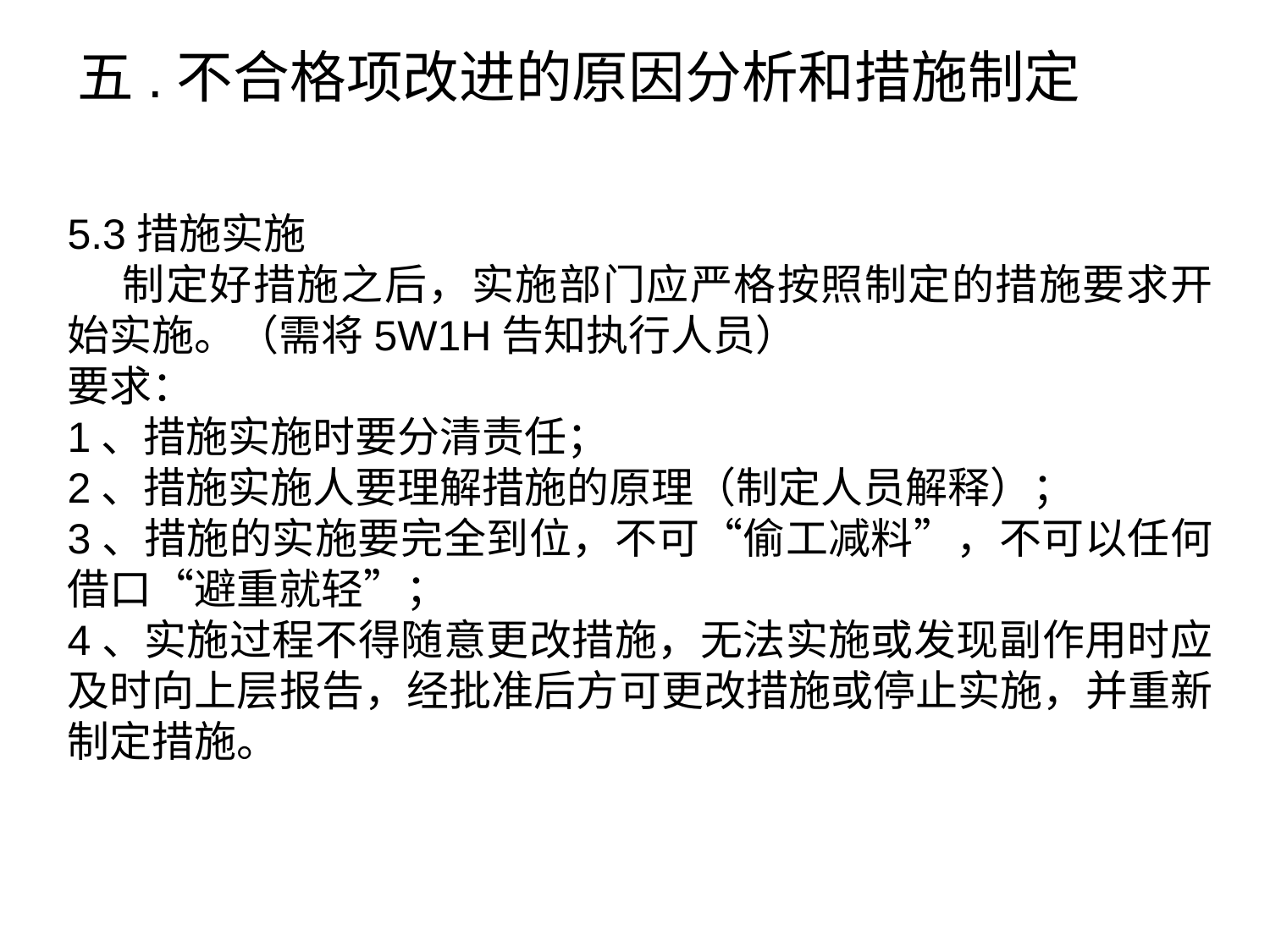

# 五.不合格项改进的原因分析和措施制定
5.3措施实施
    制定好措施之后，实施部门应严格按照制定的措施要求开始实施。（需将5W1H告知执行人员）
要求：
1、措施实施时要分清责任；
2、措施实施人要理解措施的原理（制定人员解释）；
3、措施的实施要完全到位，不可“偷工减料”，不可以任何借口“避重就轻”；
4、实施过程不得随意更改措施，无法实施或发现副作用时应及时向上层报告，经批准后方可更改措施或停止实施，并重新制定措施。